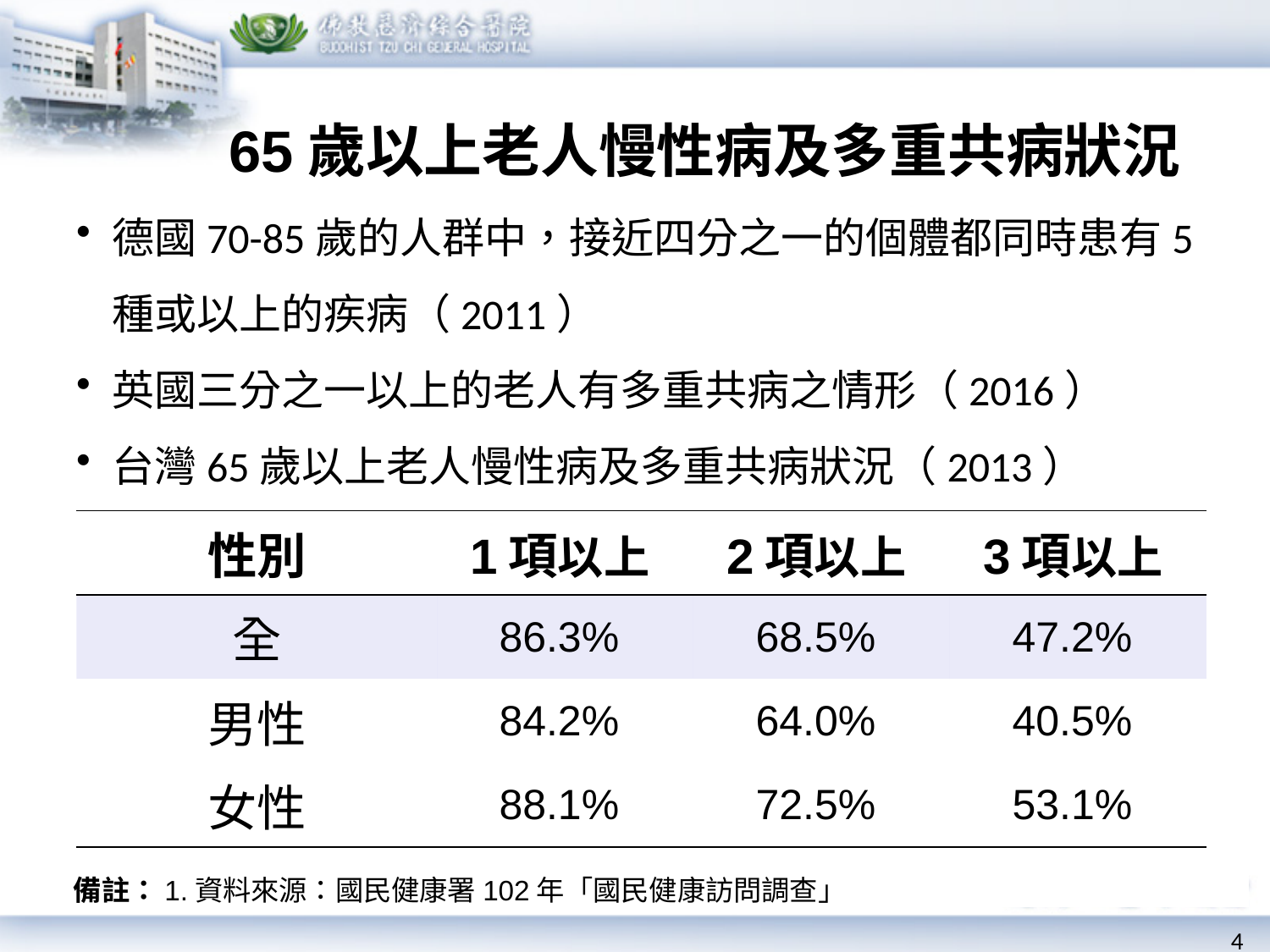

65歲以上老人慢性病及多重共病狀況
德國70-85歲的人群中，接近四分之一的個體都同時患有5種或以上的疾病（2011）
英國三分之一以上的老人有多重共病之情形（2016）
台灣65歲以上老人慢性病及多重共病狀況（2013）

| 性別 | 1項以上 | 2項以上 | 3項以上 |
| --- | --- | --- | --- |
| 全 | 86.3% | 68.5% | 47.2% |
| 男性 | 84.2% | 64.0% | 40.5% |
| 女性 | 88.1% | 72.5% | 53.1% |
備註： 1.資料來源：國民健康署102年「國民健康訪問調查」
4